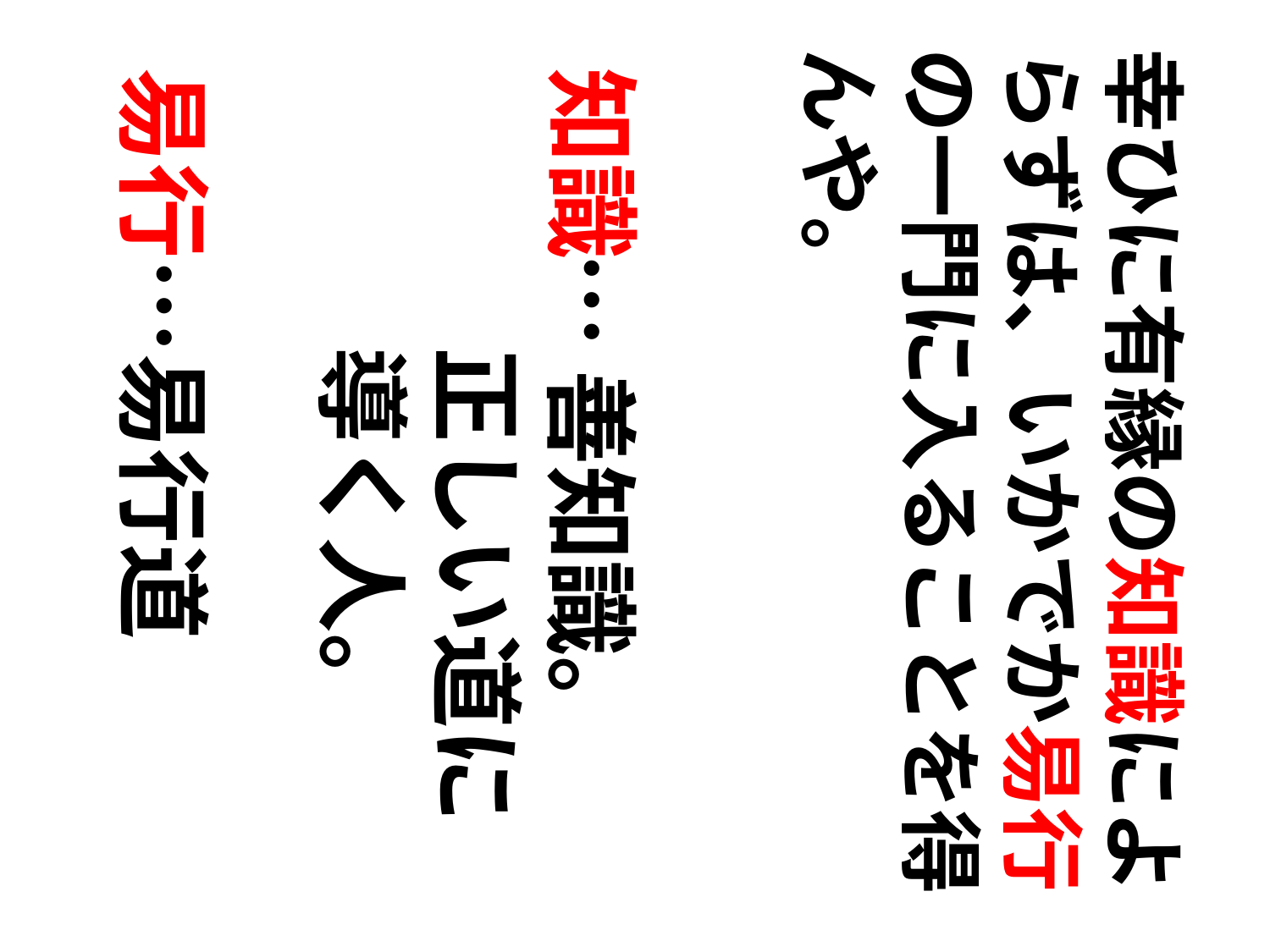

幸ひに有縁の知識によらずは、いかでか易行の一門に入ることを得んや。
易行…易行道
知識
…善知識。
　正しい道に
　導く人。